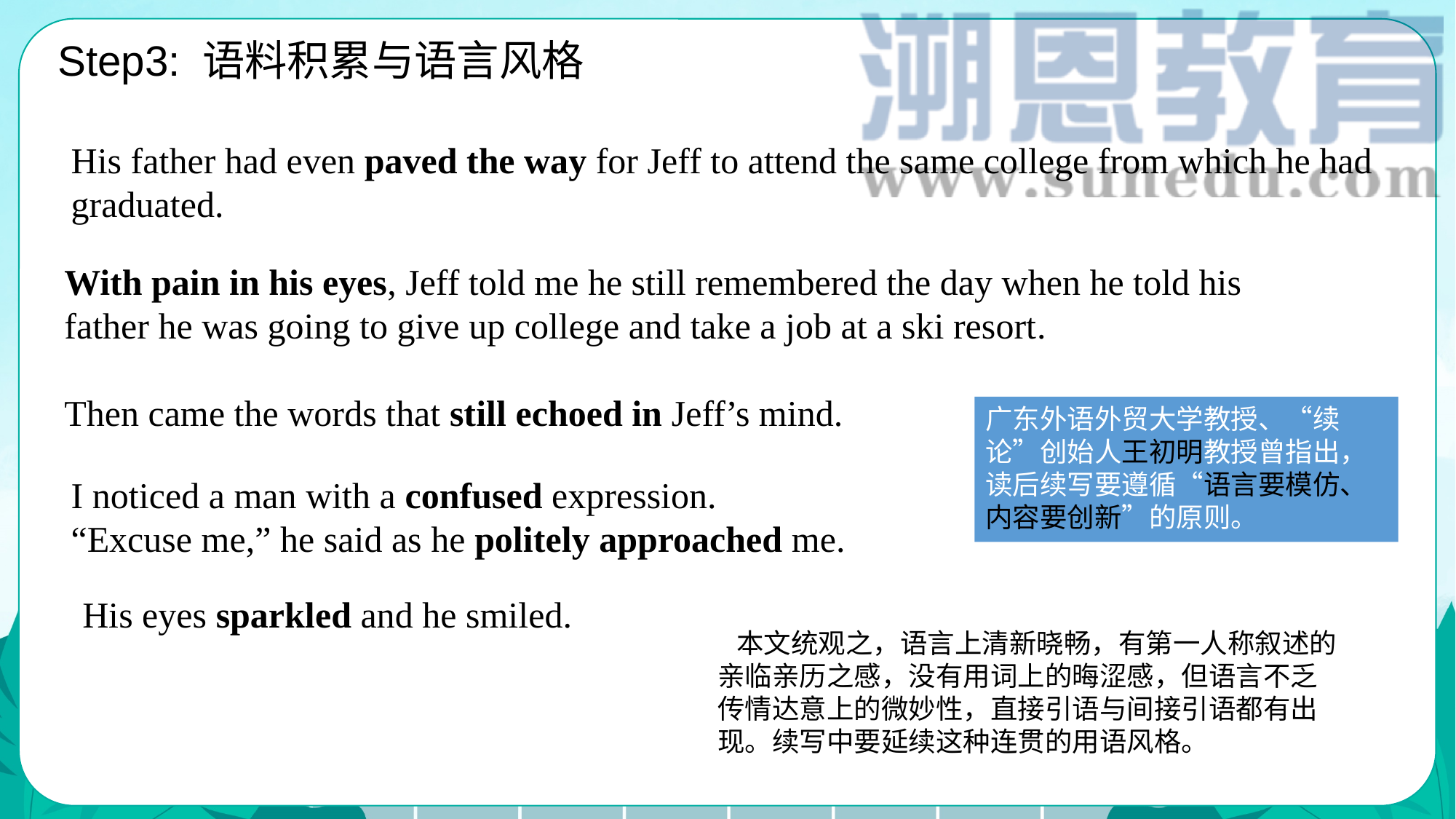

Step3: 语料积累与语言风格
His father had even paved the way for Jeff to attend the same college from which he had graduated.
With pain in his eyes, Jeff told me he still remembered the day when he told his father he was going to give up college and take a job at a ski resort.
Then came the words that still echoed in Jeff’s mind.
广东外语外贸大学教授、“续论”创始人王初明教授曾指出，读后续写要遵循“语言要模仿、内容要创新”的原则。
I noticed a man with a confused expression.
“Excuse me,” he said as he politely approached me.
His eyes sparkled and he smiled.
  本文统观之，语言上清新晓畅，有第一人称叙述的亲临亲历之感，没有用词上的晦涩感，但语言不乏传情达意上的微妙性，直接引语与间接引语都有出现。续写中要延续这种连贯的用语风格。